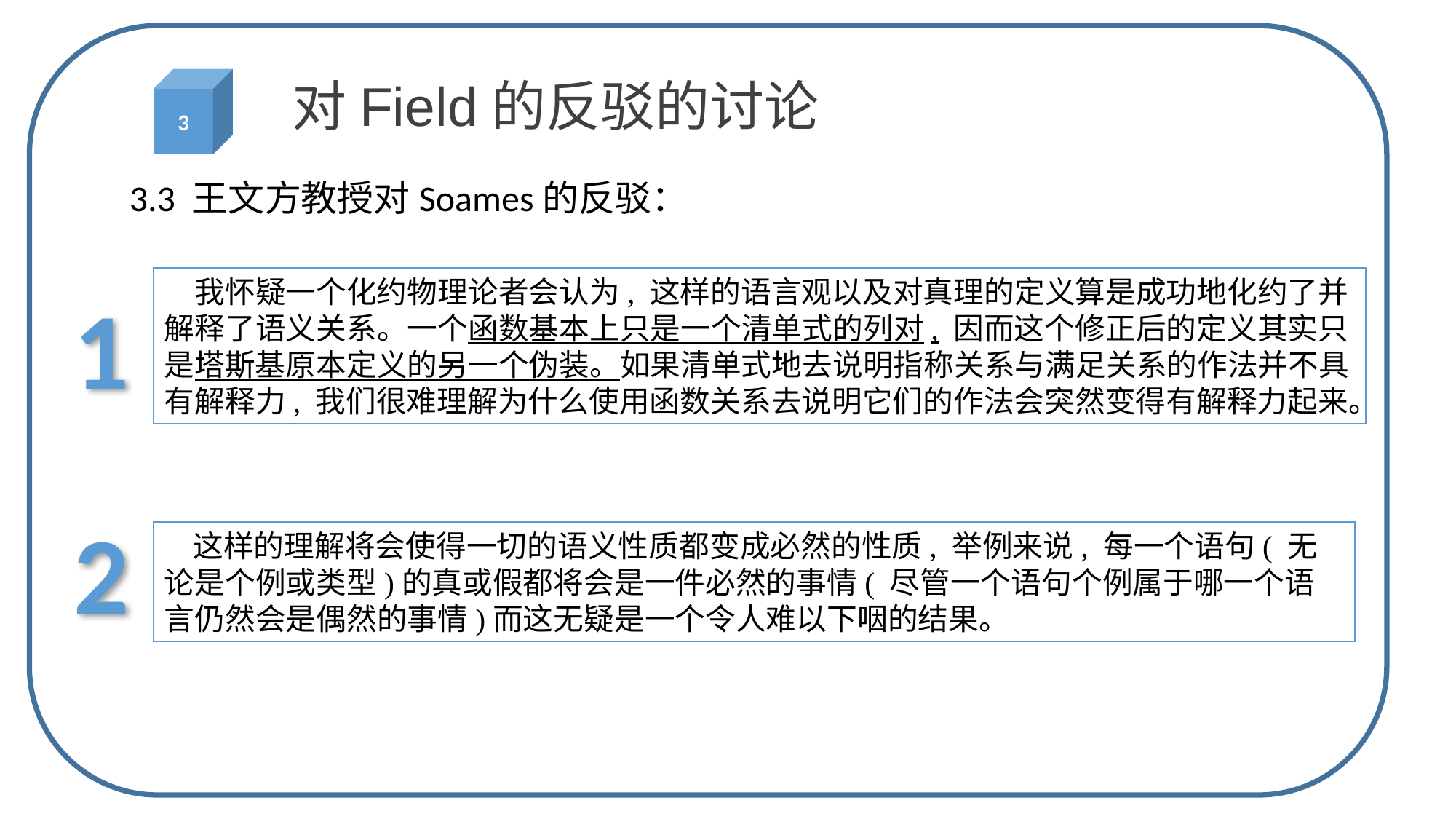

3
对Field的反驳的讨论

3.3 王文方教授对Soames的反驳：
我怀疑一个化约物理论者会认为, 这样的语言观以及对真理的定义算是成功地化约了并解释了语义关系。一个函数基本上只是一个清单式的列对, 因而这个修正后的定义其实只是塔斯基原本定义的另一个伪装。如果清单式地去说明指称关系与满足关系的作法并不具有解释力, 我们很难理解为什么使用函数关系去说明它们的作法会突然变得有解释力起来。
1
2
这样的理解将会使得一切的语义性质都变成必然的性质, 举例来说, 每一个语句( 无论是个例或类型)的真或假都将会是一件必然的事情( 尽管一个语句个例属于哪一个语言仍然会是偶然的事情)而这无疑是一个令人难以下咽的结果。